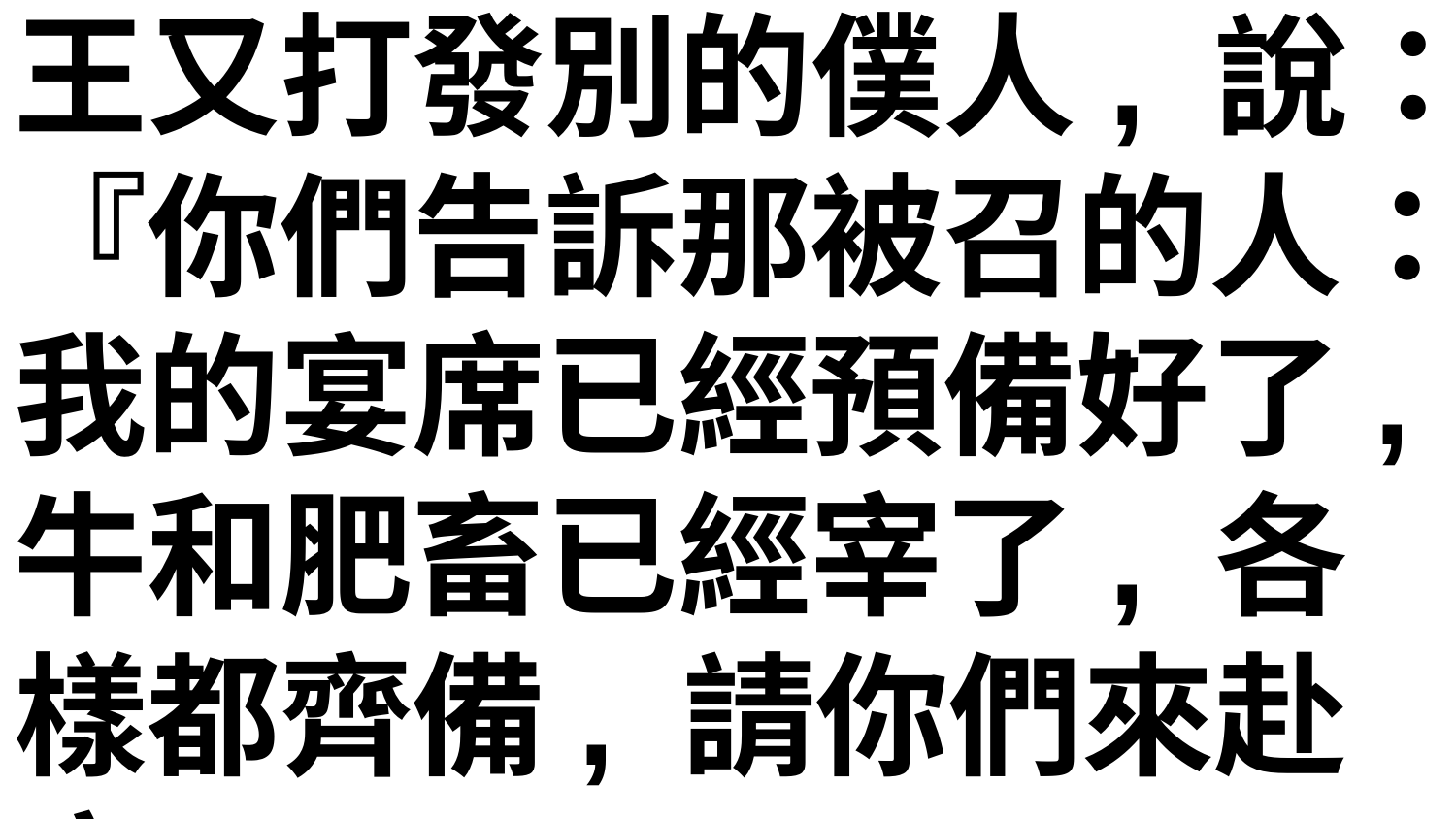

王又打發別的僕人, 說：『你們告訴那被召的人：我的宴席已經預備好了, 牛和肥畜已經宰了, 各樣都齊備, 請你們來赴席.』